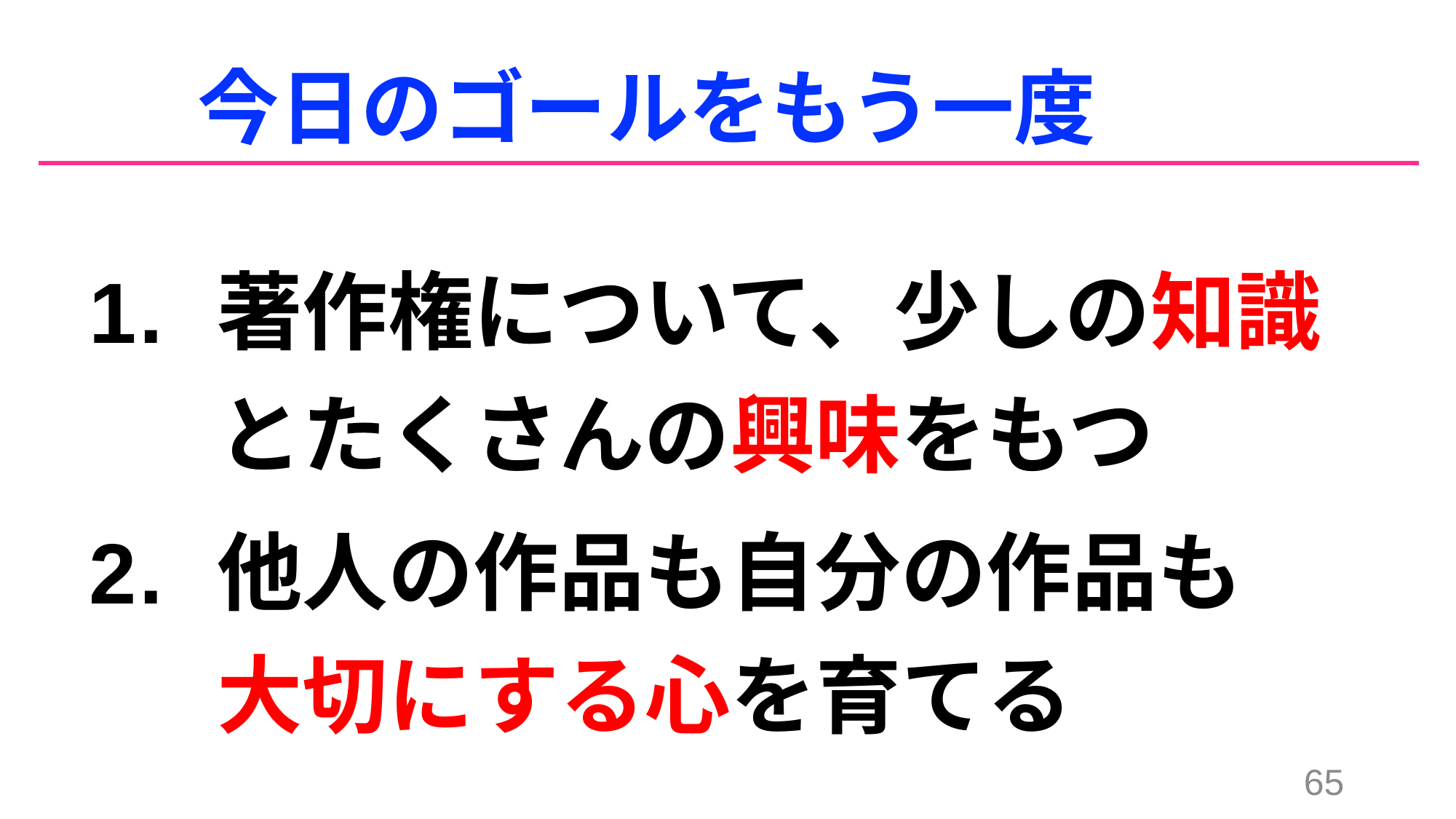

# 今日のゴールをもう一度
著作権について、少しの知識とたくさんの興味をもつ
他人の作品も自分の作品も大切にする心を育てる

65